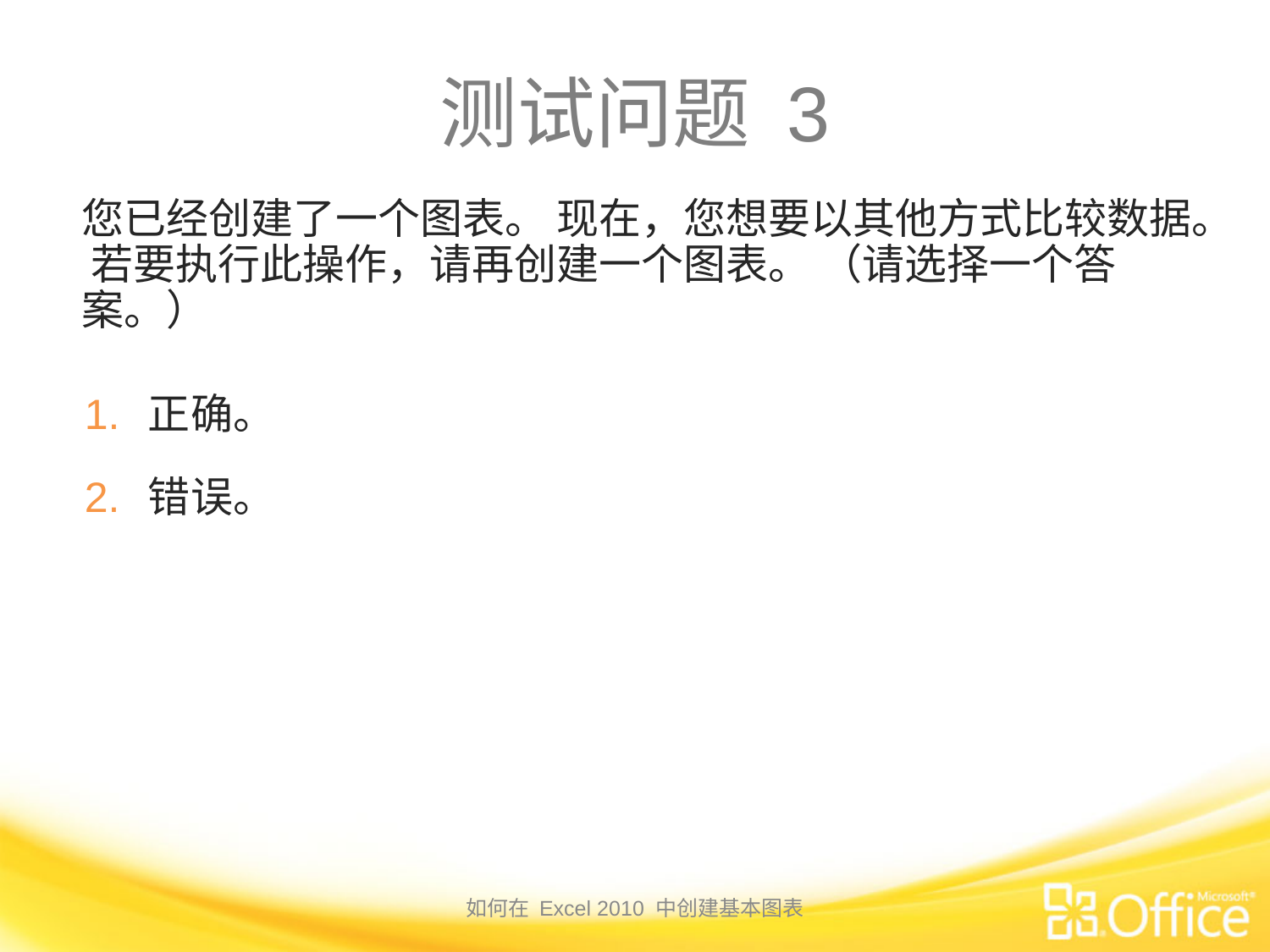

# 测试问题 3
您已经创建了一个图表。 现在，您想要以其他方式比较数据。 若要执行此操作，请再创建一个图表。 （请选择一个答案。）
正确。
错误。
如何在 Excel 2010 中创建基本图表